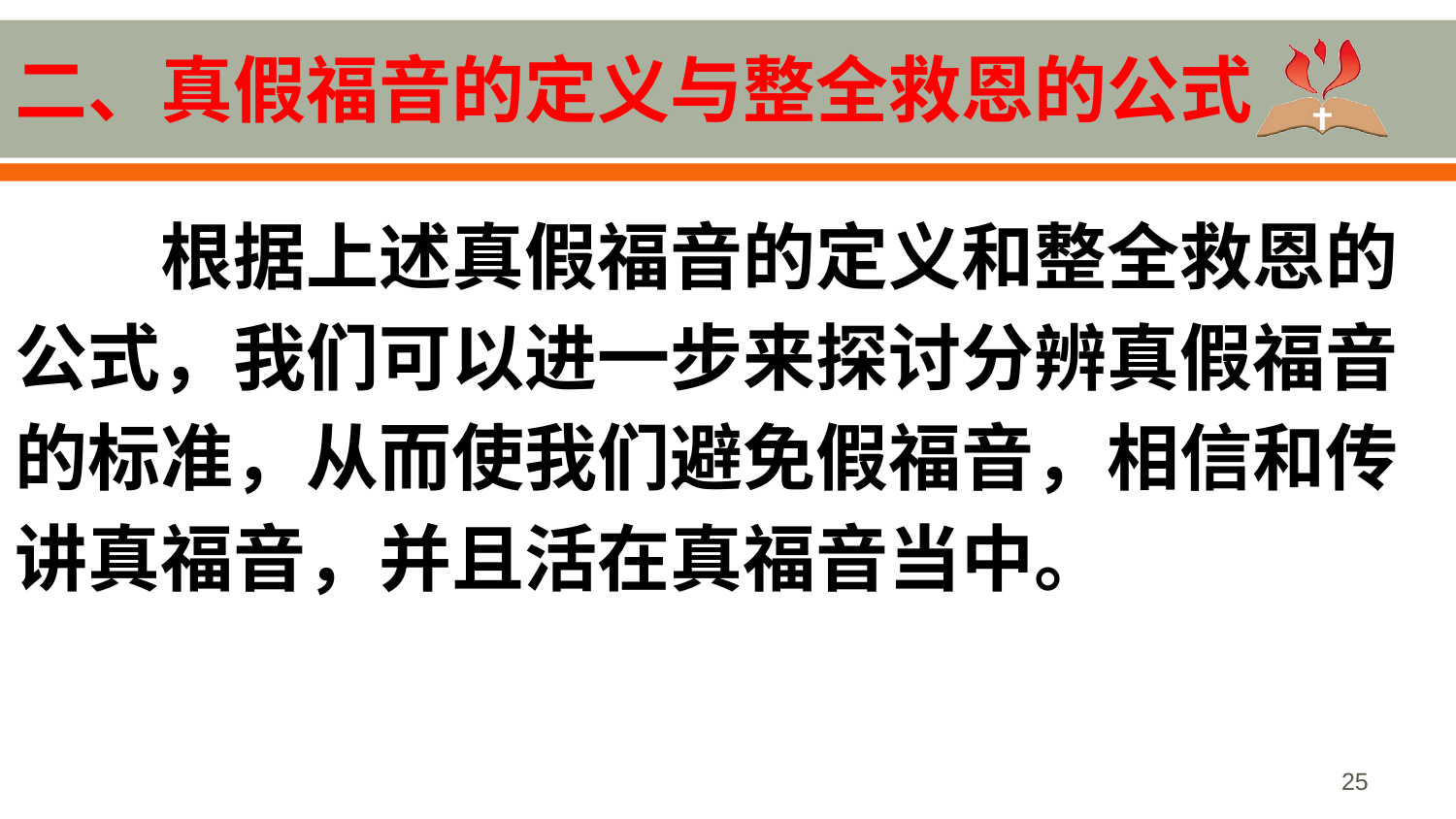

# 二、真假福音的定义与整全救恩的公式
根据上述真假福音的定义和整全救恩的公式，我们可以进一步来探讨分辨真假福音的标准，从而使我们避免假福音，相信和传讲真福音，并且活在真福音当中。

25